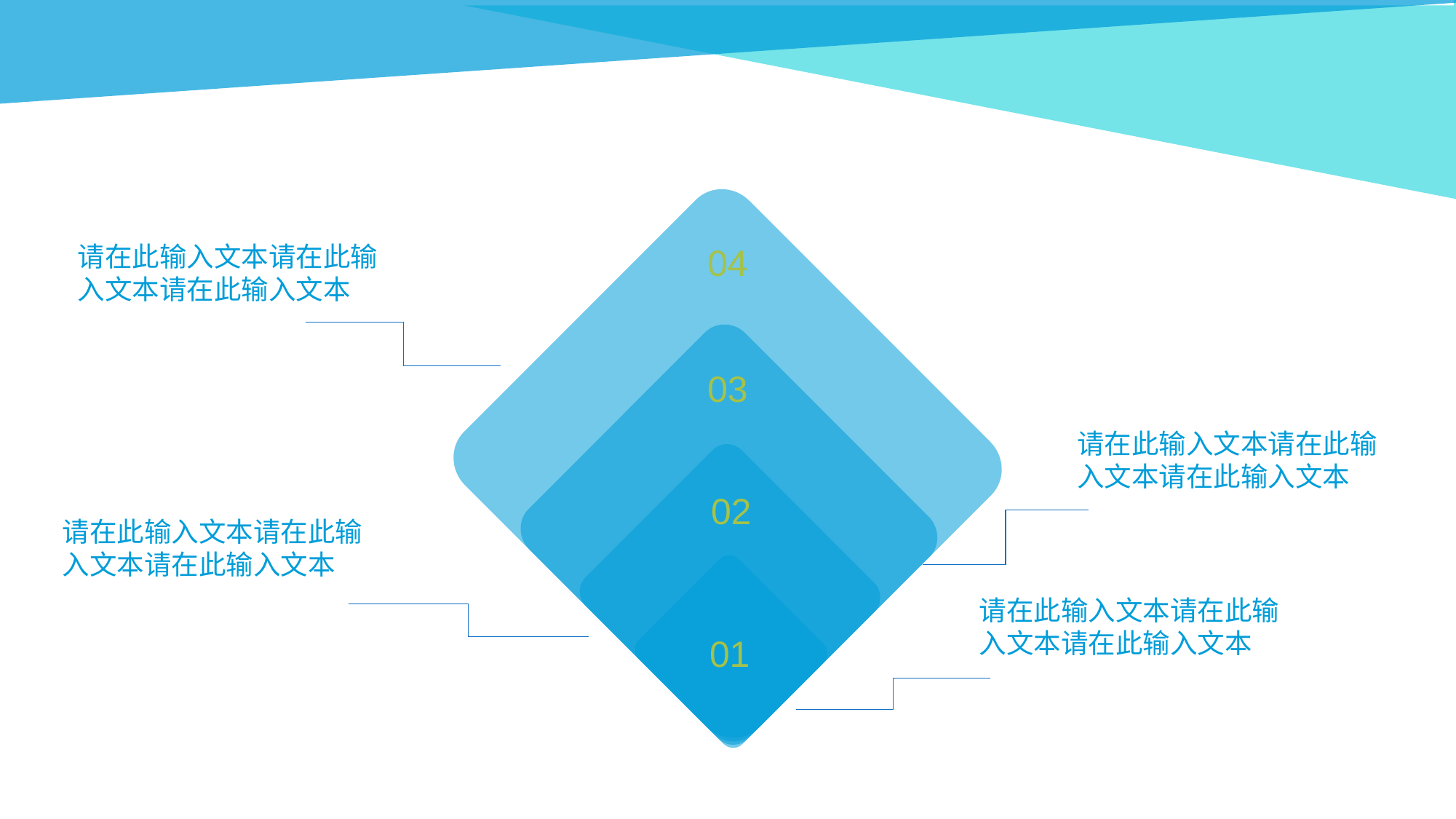

请在此输入文本请在此输入文本请在此输入文本
04

03

请在此输入文本请在此输入文本请在此输入文本
02

请在此输入文本请在此输入文本请在此输入文本

请在此输入文本请在此输入文本请在此输入文本
01